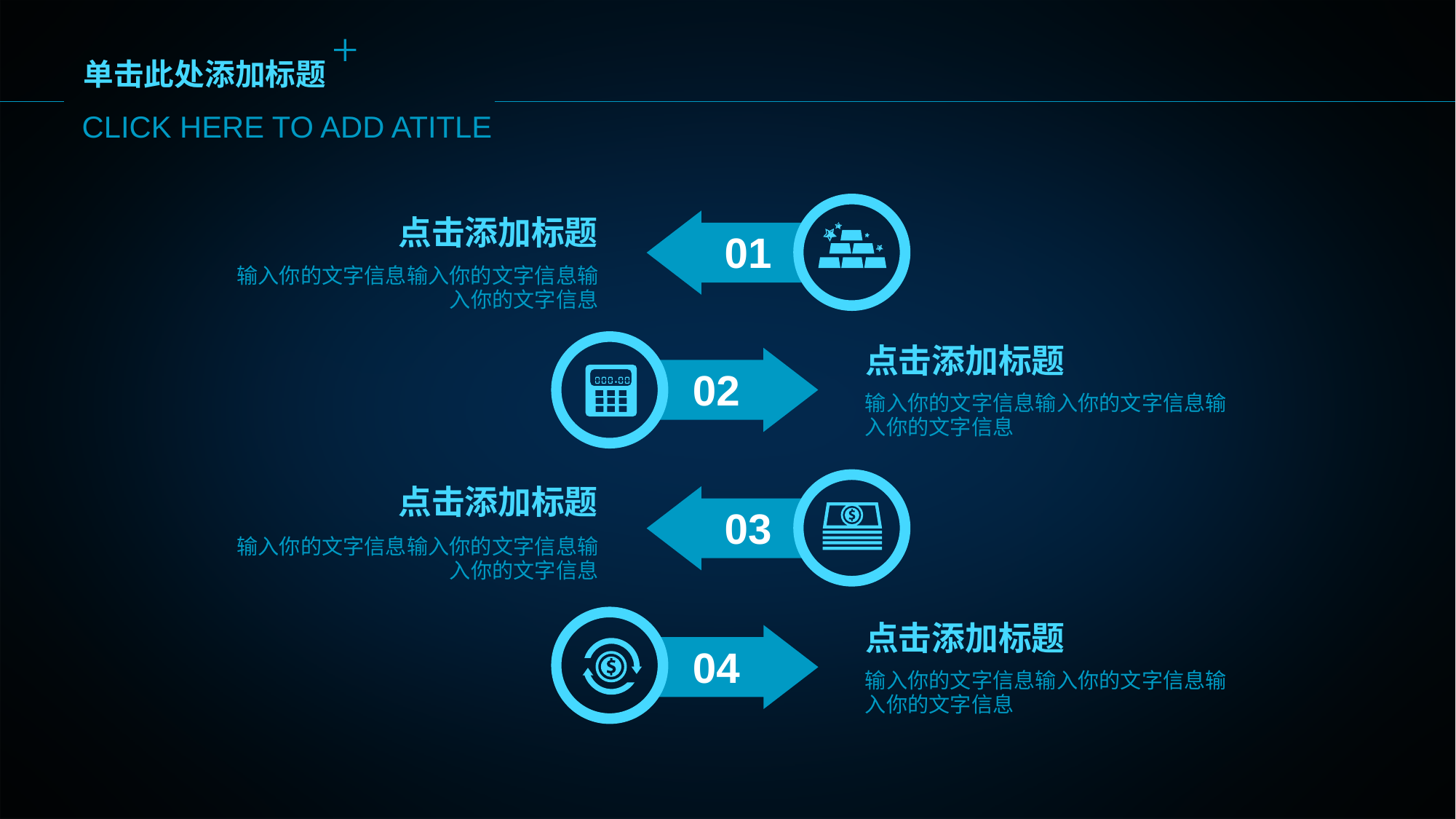

CLICK HERE TO ADD ATITLE
单击此处添加标题

点击添加标题

01
输入你的文字信息输入你的文字信息输入你的文字信息
点击添加标题

02
输入你的文字信息输入你的文字信息输入你的文字信息

点击添加标题

03
输入你的文字信息输入你的文字信息输入你的文字信息

点击添加标题

04
输入你的文字信息输入你的文字信息输入你的文字信息